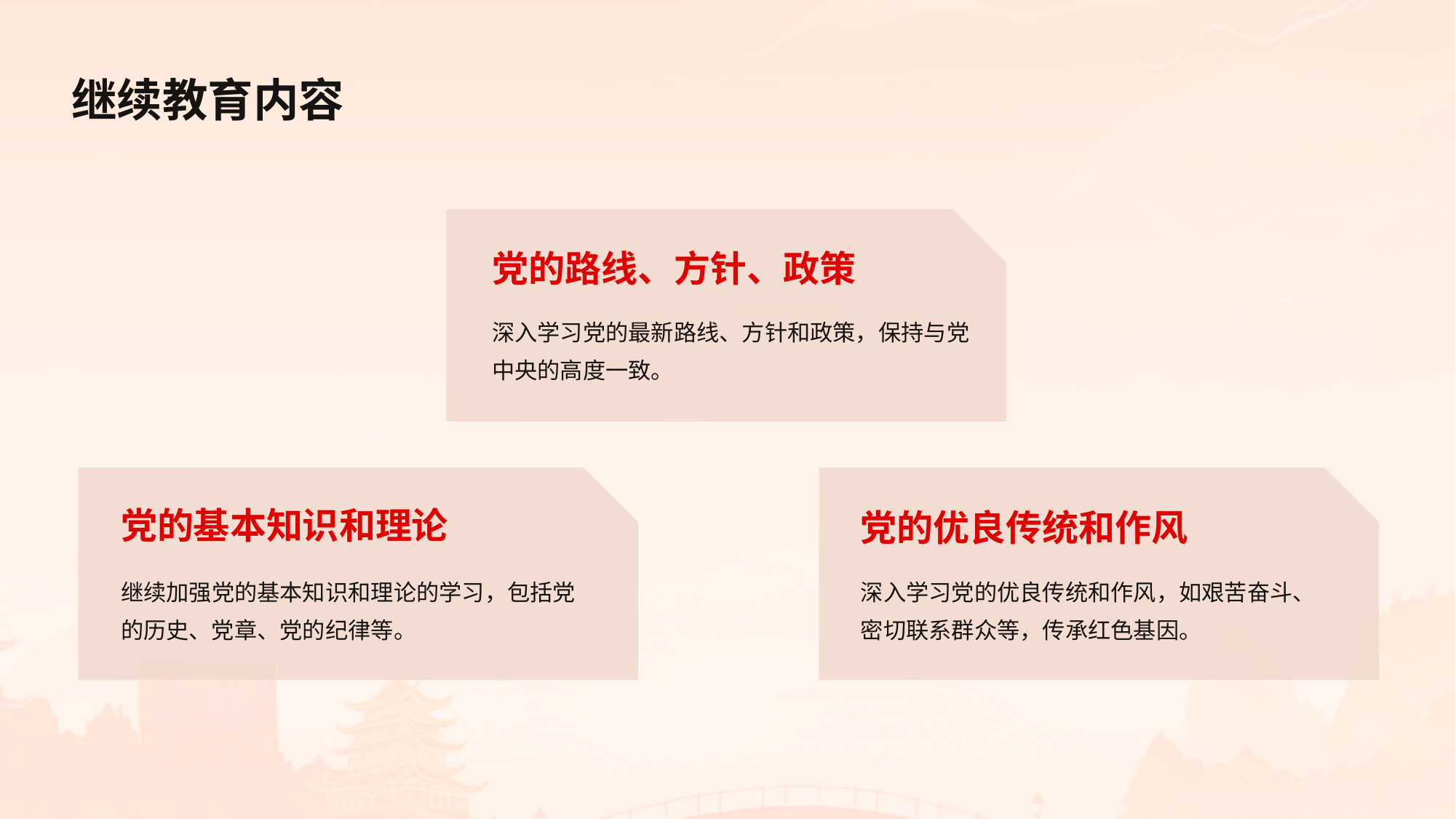

继续教育内容

党的路线、方针、政策
深入学习党的最新路线、方针和政策，保持与党中央的高度一致。

党的基本知识和理论
党的优良传统和作风
继续加强党的基本知识和理论的学习，包括党的历史、党章、党的纪律等。
深入学习党的优良传统和作风，如艰苦奋斗、密切联系群众等，传承红色基因。